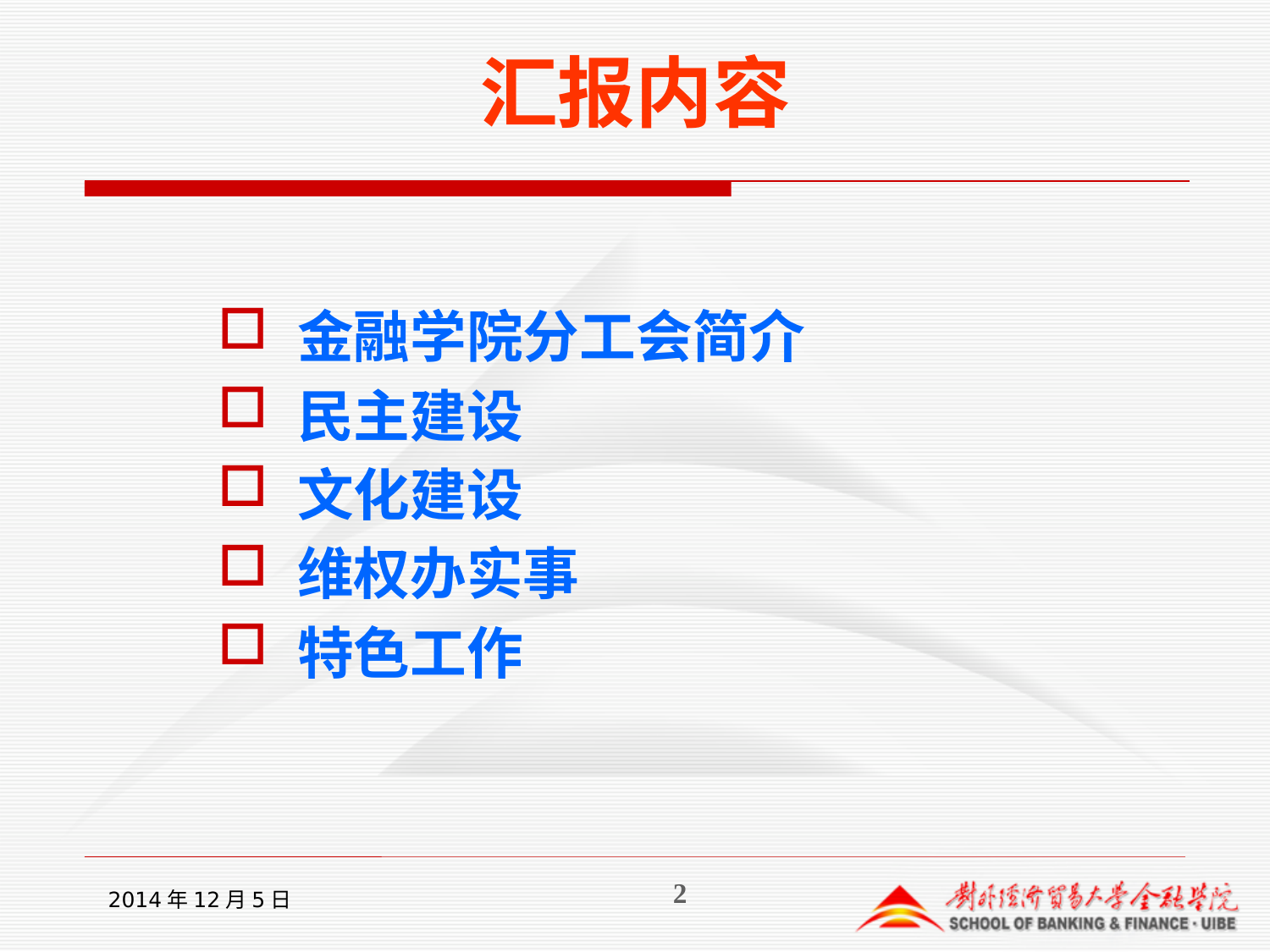

# 汇报内容

金融学院分工会简介
民主建设
文化建设
维权办实事
特色工作
2014年12月5日